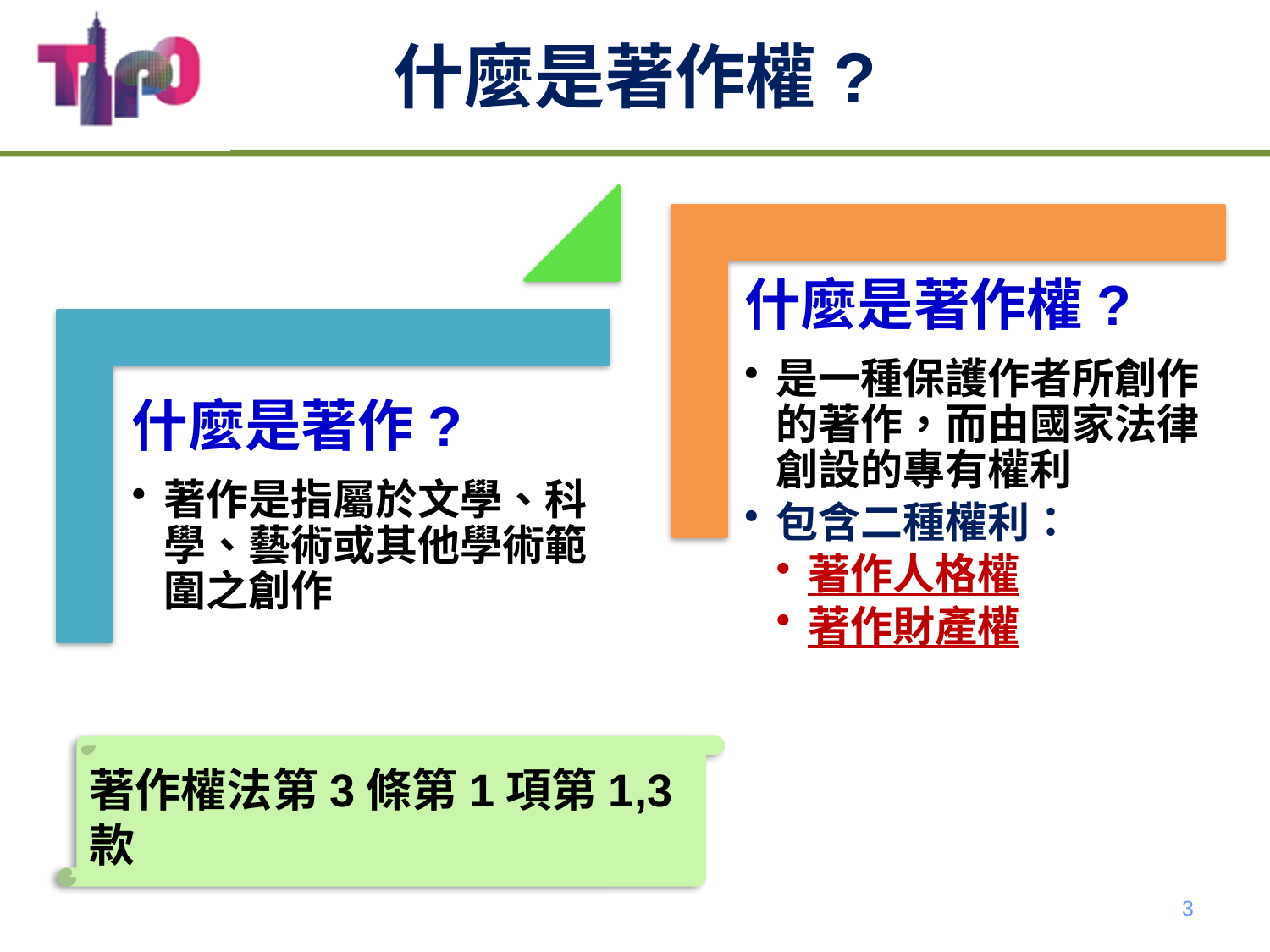

# 什麼是著作權?
什麼是著作?
著作是指屬於文學、科學、藝術或其他學術範圍之創作
什麼是著作權?
是一種保護作者所創作的著作，而由國家法律創設的專有權利
包含二種權利：
著作人格權
著作財產權
著作權法第3條第1項第1,3款
3